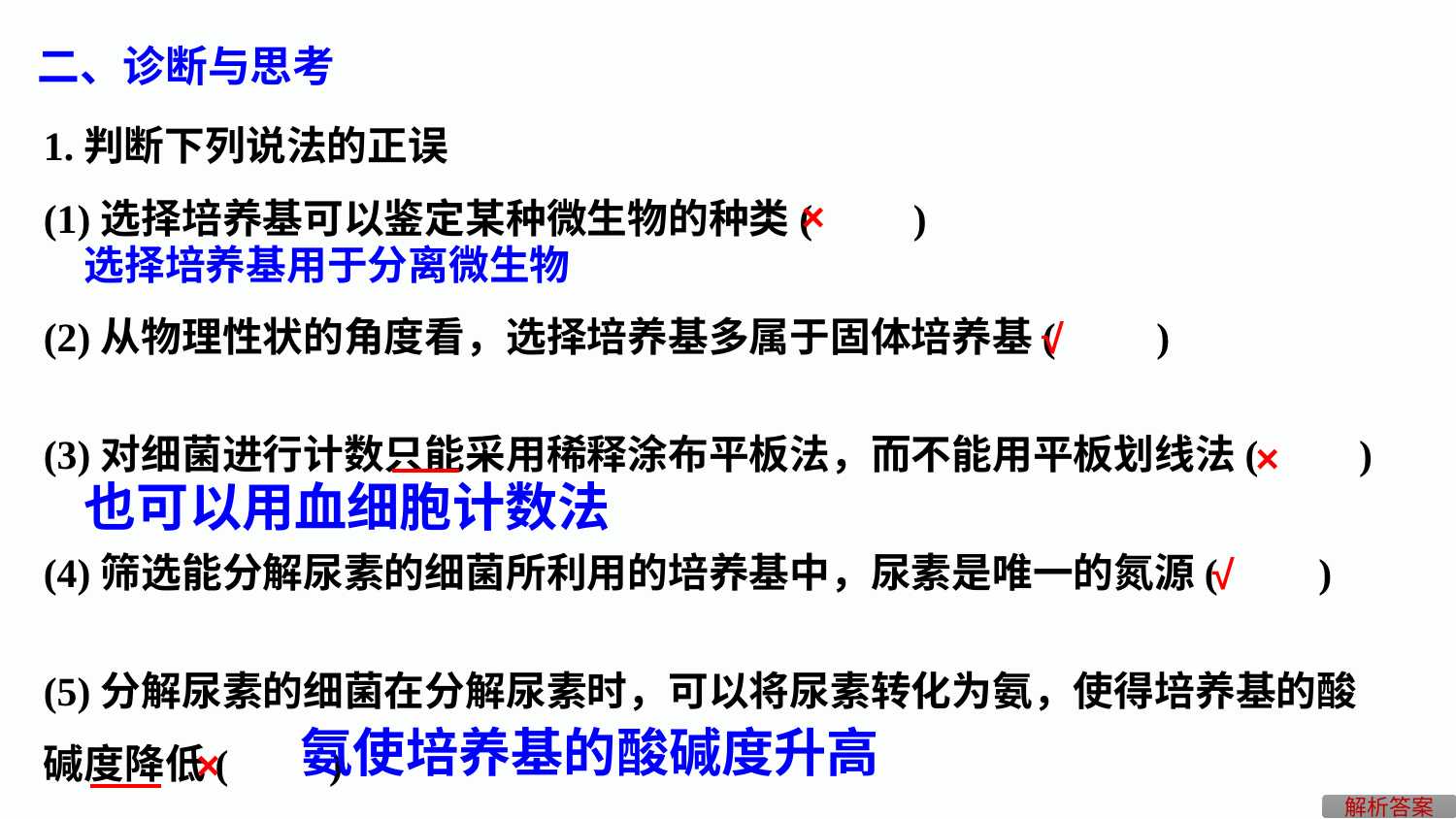

二、诊断与思考
1.判断下列说法的正误
(1)选择培养基可以鉴定某种微生物的种类(　　)

(2)从物理性状的角度看，选择培养基多属于固体培养基(　　)

(3)对细菌进行计数只能采用稀释涂布平板法，而不能用平板划线法(　　)

(4)筛选能分解尿素的细菌所利用的培养基中，尿素是唯一的氮源(　　)

(5)分解尿素的细菌在分解尿素时，可以将尿素转化为氨，使得培养基的酸碱度降低(　　)
×
选择培养基用于分离微生物
√
×
也可以用血细胞计数法
√
×
氨使培养基的酸碱度升高
解析答案